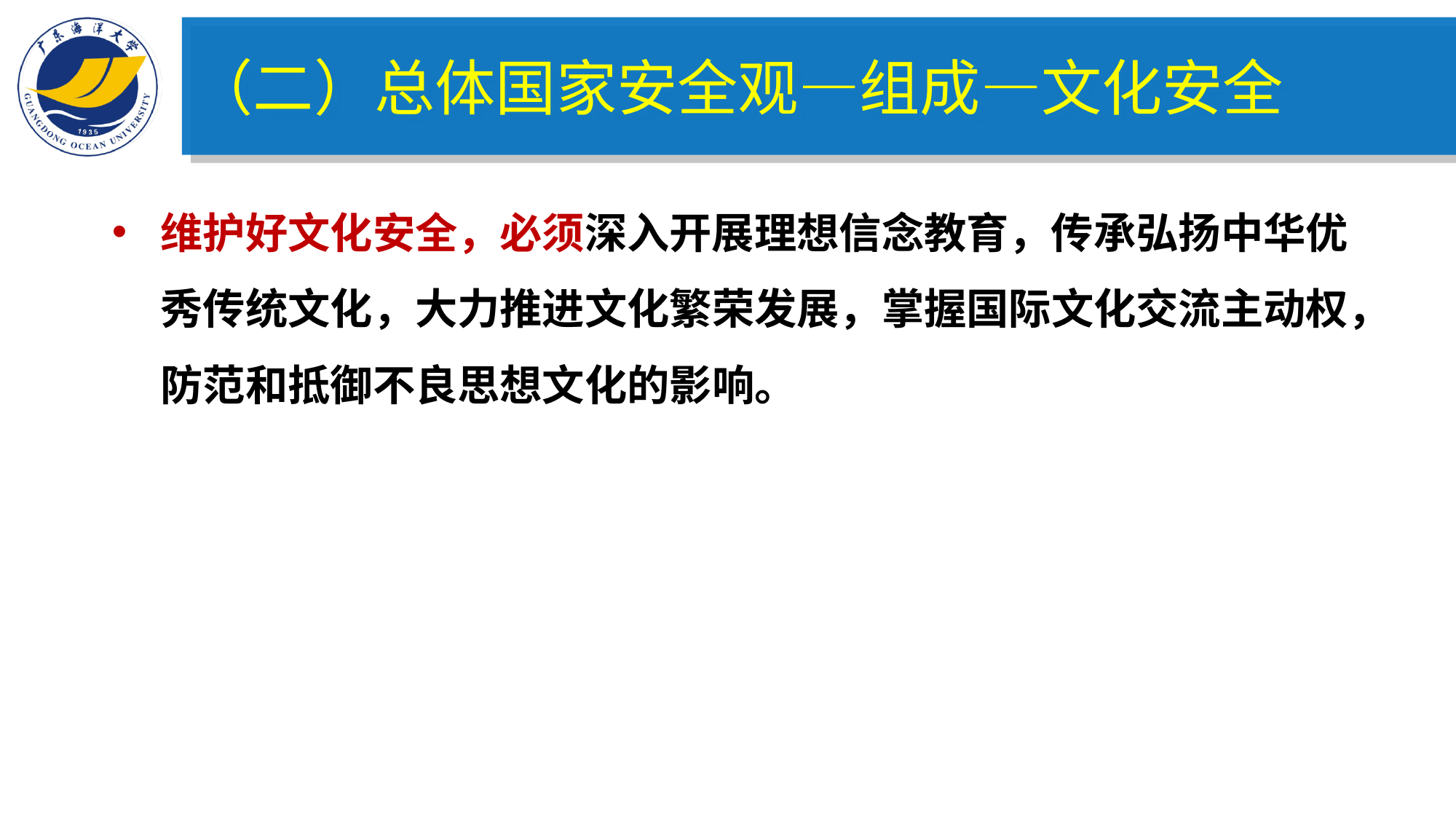

（二）总体国家安全观—组成—文化安全
维护好文化安全，必须深入开展理想信念教育，传承弘扬中华优秀传统文化，大力推进文化繁荣发展，掌握国际文化交流主动权，防范和抵御不良思想文化的影响。